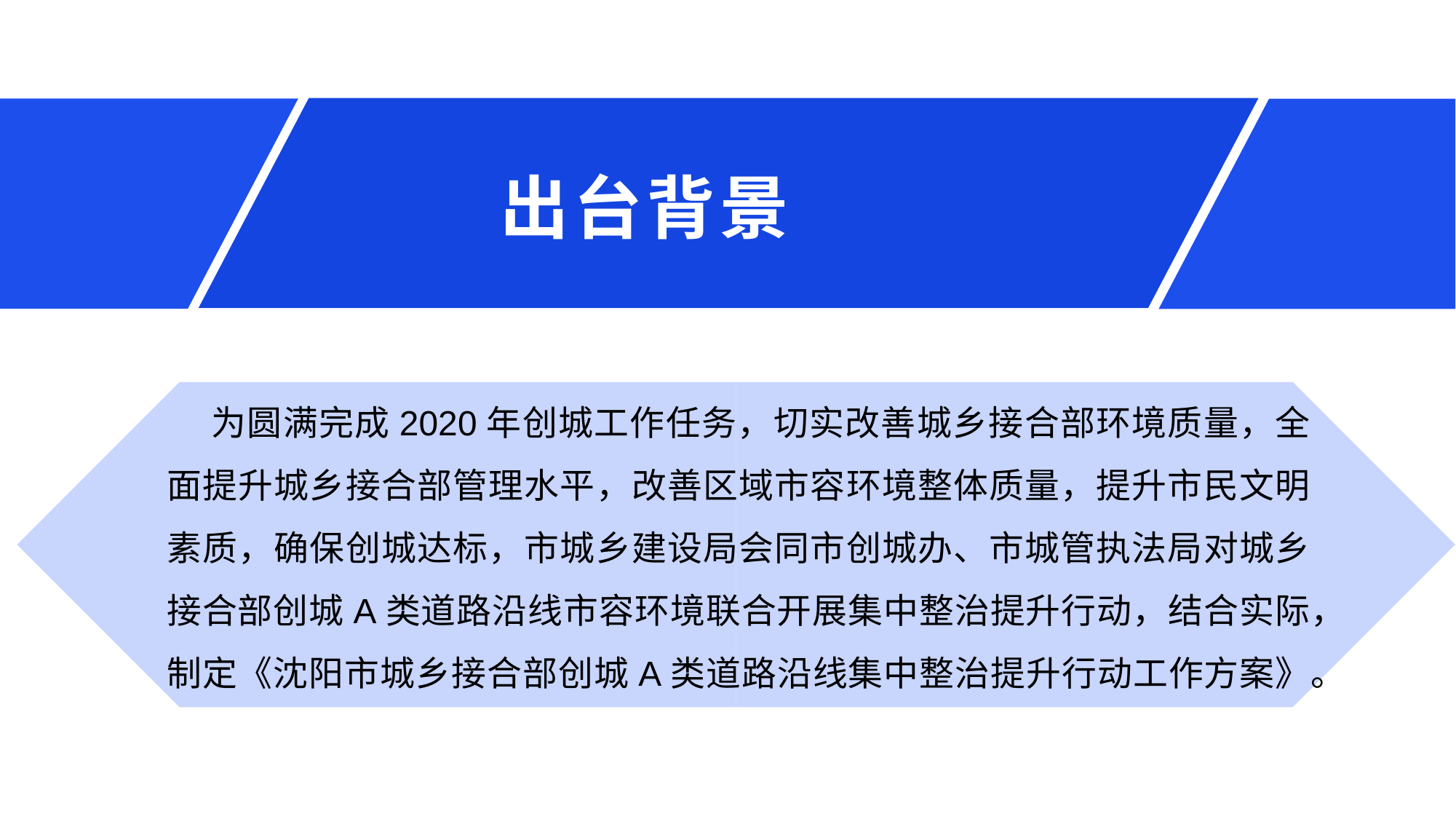

出台背景
    为圆满完成2020年创城工作任务，切实改善城乡接合部环境质量，全面提升城乡接合部管理水平，改善区域市容环境整体质量，提升市民文明素质，确保创城达标，市城乡建设局会同市创城办、市城管执法局对城乡接合部创城A类道路沿线市容环境联合开展集中整治提升行动，结合实际，制定《沈阳市城乡接合部创城A类道路沿线集中整治提升行动工作方案》。